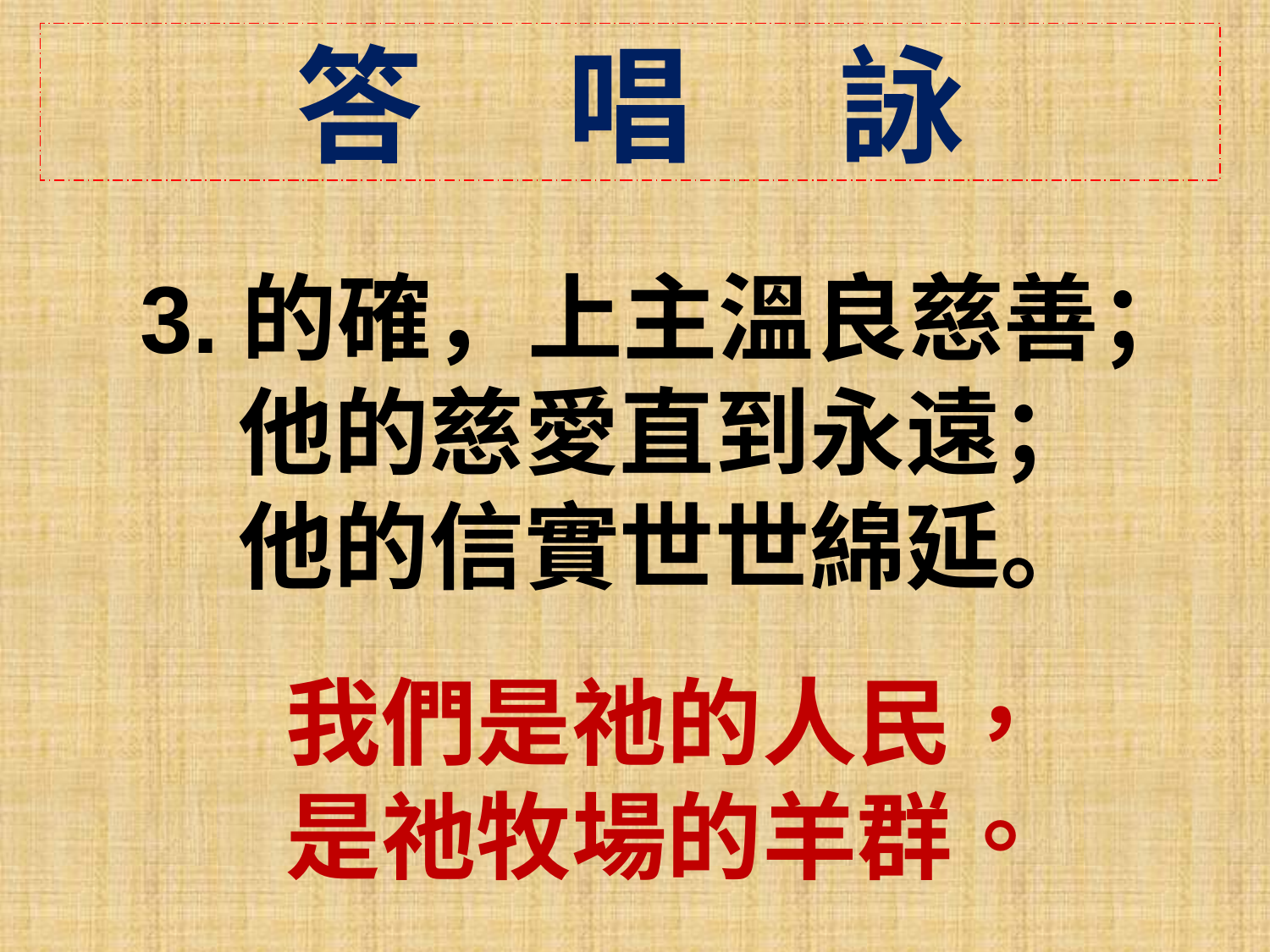

答     唱     詠
3.的確，上主溫良慈善；
他的慈愛直到永遠；
他的信實世世綿延。
我們是祂的人民，
是祂牧場的羊群。